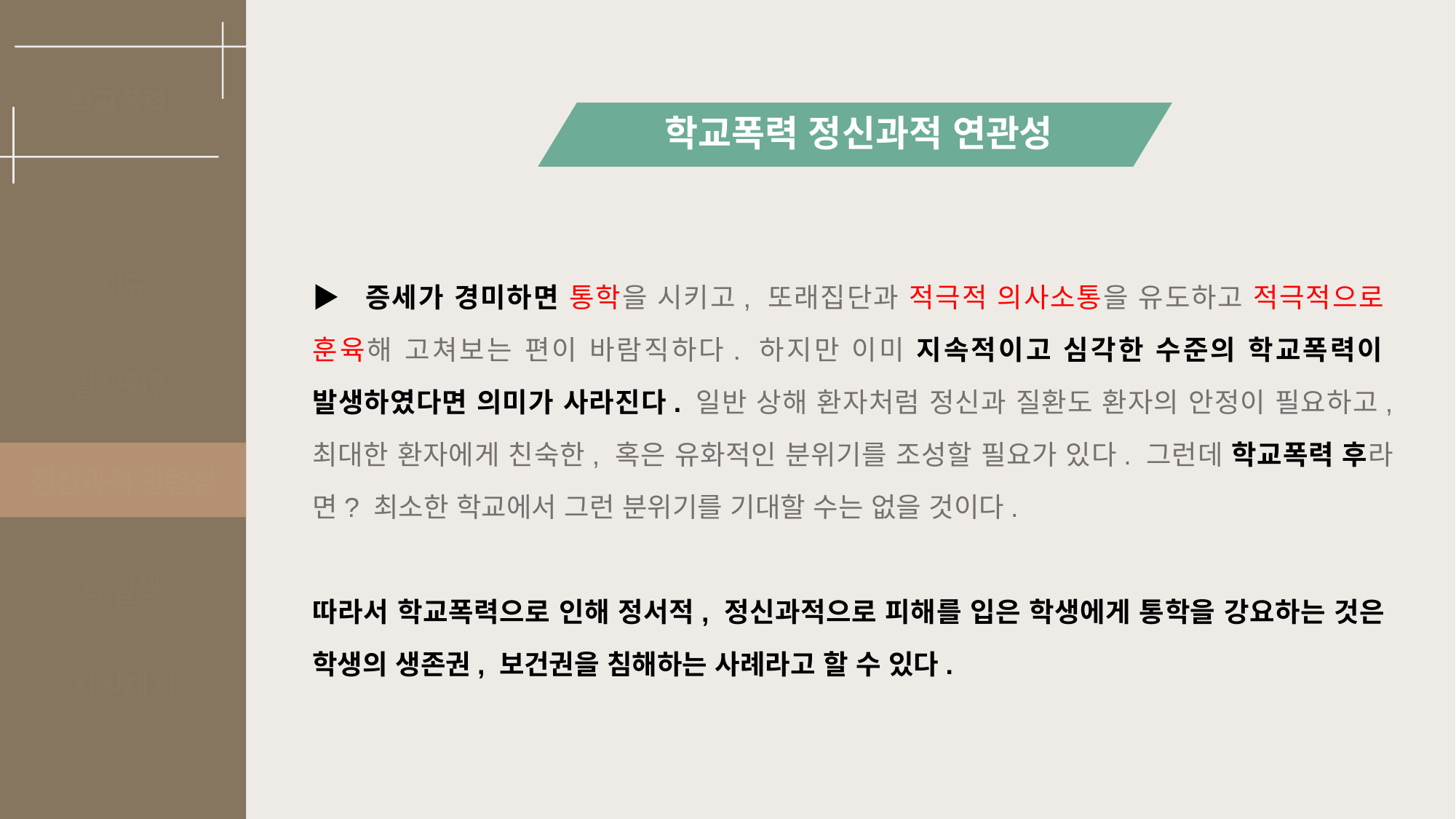

학교 폭력

학교폭력 정신과적 연관성
▶  증세가 경미하면 통학을 시키고, 또래집단과 적극적 의사소통을 유도하고 적극적으로 훈육해 고쳐보는 편이 바람직하다. 하지만 이미 지속적이고 심각한 수준의 학교폭력이 발생하였다면 의미가 사라진다. 일반 상해 환자처럼 정신과 질환도 환자의 안정이 필요하고, 최대한 환자에게 친숙한, 혹은 유화적인 분위기를 조성할 필요가 있다. 그런데 학교폭력 후라면? 최소한 학교에서 그런 분위기를 기대할 수는 없을 것이다.

따라서 학교폭력으로 인해 정서적, 정신과적으로 피해를 입은 학생에게 통학을 강요하는 것은 학생의 생존권, 보건권을 침해하는 사례라고 할 수 있다.
개요
발생원인

정신과적 관련성
해결책
지원체계